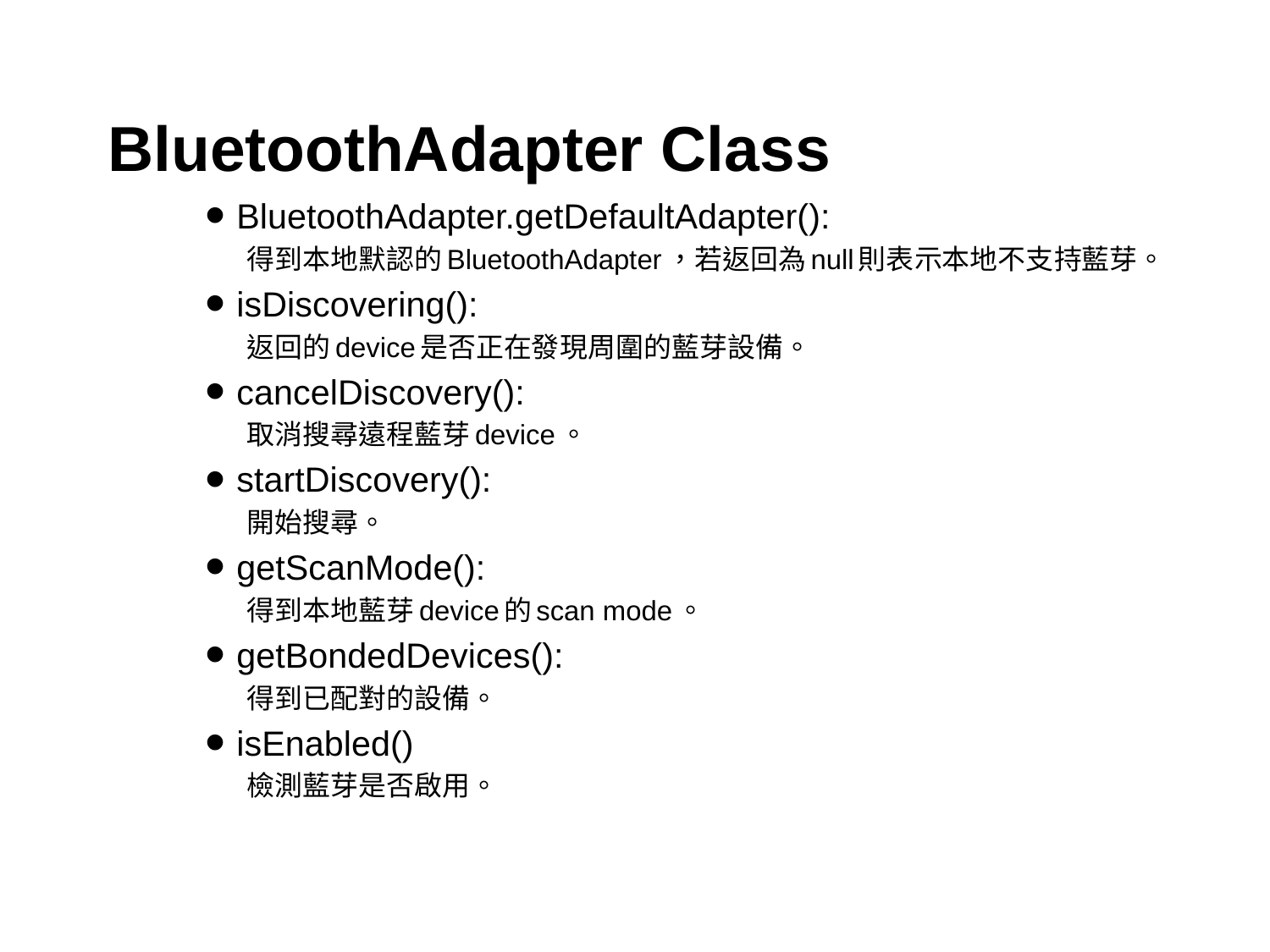

# BluetoothAdapter Class
BluetoothAdapter.getDefaultAdapter():
得到本地默認的BluetoothAdapter，若返回為null則表示本地不支持藍芽。
isDiscovering():
返回的device是否正在發現周圍的藍芽設備。
cancelDiscovery():
取消搜尋遠程藍芽device。
startDiscovery():
開始搜尋。
getScanMode():
得到本地藍芽device的scan mode。
getBondedDevices():
得到已配對的設備。
isEnabled()
檢測藍芽是否啟用。